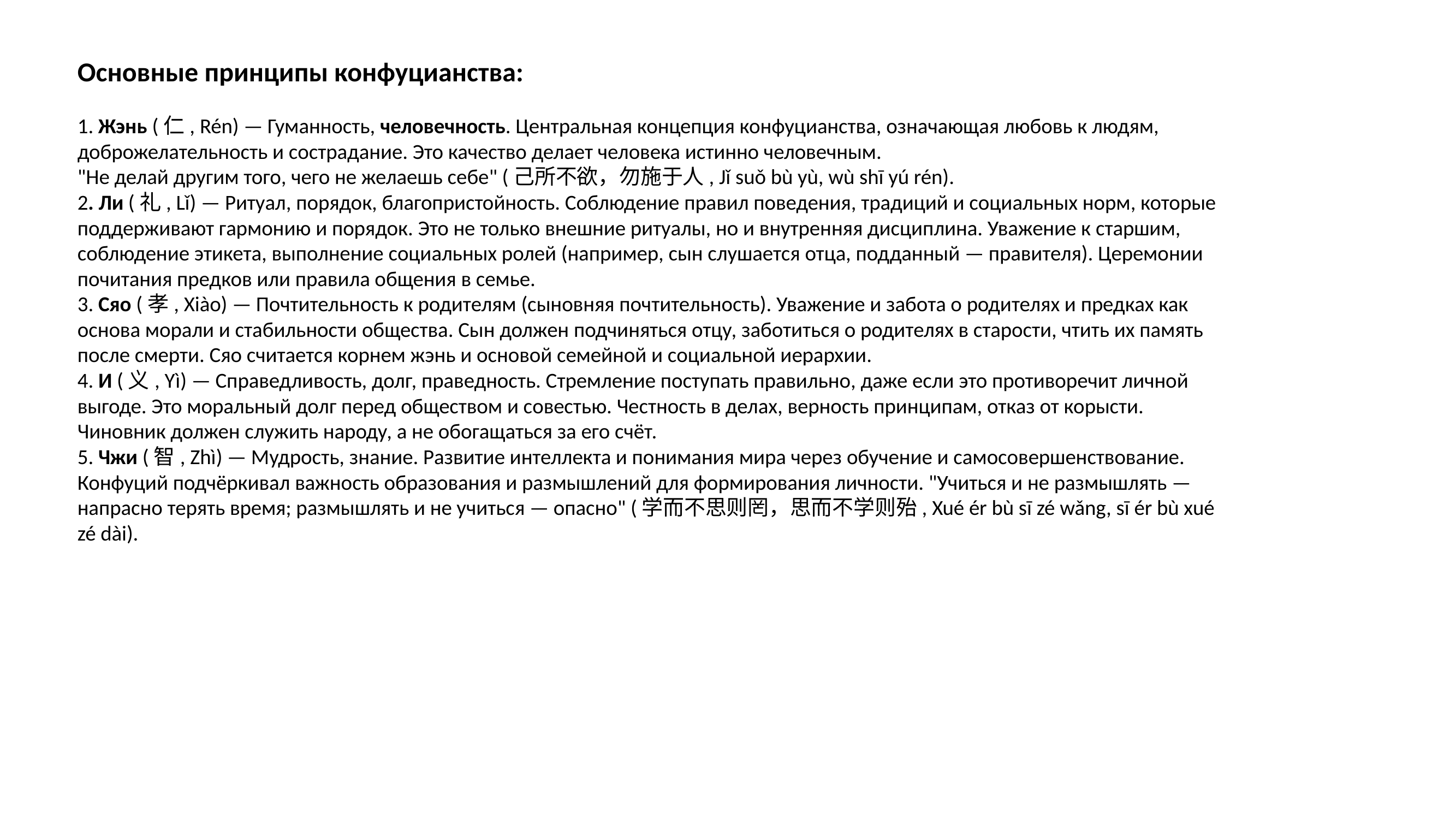

Основные принципы конфуцианства:

1. Жэнь (仁, Rén) — Гуманность, человечность. Центральная концепция конфуцианства, означающая любовь к людям, доброжелательность и сострадание. Это качество делает человека истинно человечным.
"Не делай другим того, чего не желаешь себе" (己所不欲，勿施于人, Jǐ suǒ bù yù, wù shī yú rén).
2. Ли (礼, Lǐ) — Ритуал, порядок, благопристойность. Соблюдение правил поведения, традиций и социальных норм, которые поддерживают гармонию и порядок. Это не только внешние ритуалы, но и внутренняя дисциплина. Уважение к старшим, соблюдение этикета, выполнение социальных ролей (например, сын слушается отца, подданный — правителя). Церемонии почитания предков или правила общения в семье.
3. Сяо (孝, Xiào) — Почтительность к родителям (сыновняя почтительность). Уважение и забота о родителях и предках как основа морали и стабильности общества. Сын должен подчиняться отцу, заботиться о родителях в старости, чтить их память после смерти. Сяо считается корнем жэнь и основой семейной и социальной иерархии.
4. И (义, Yì) — Справедливость, долг, праведность. Стремление поступать правильно, даже если это противоречит личной выгоде. Это моральный долг перед обществом и совестью. Честность в делах, верность принципам, отказ от корысти. Чиновник должен служить народу, а не обогащаться за его счёт.
5. Чжи (智, Zhì) — Мудрость, знание. Развитие интеллекта и понимания мира через обучение и самосовершенствование. Конфуций подчёркивал важность образования и размышлений для формирования личности. "Учиться и не размышлять — напрасно терять время; размышлять и не учиться — опасно" (学而不思则罔，思而不学则殆, Xué ér bù sī zé wǎng, sī ér bù xué zé dài).